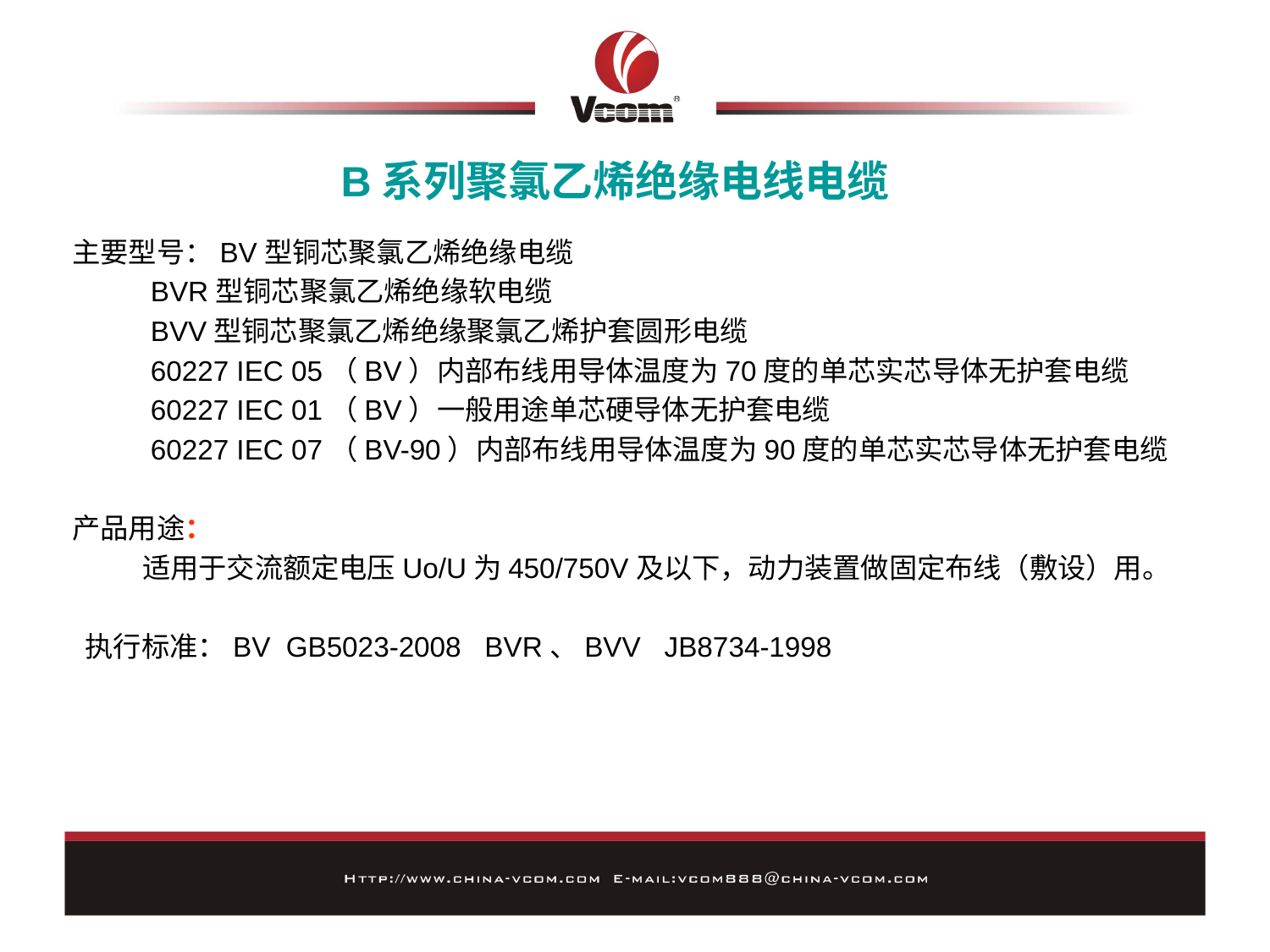

# B系列聚氯乙烯绝缘电线电缆
主要型号：BV型铜芯聚氯乙烯绝缘电缆
          BVR型铜芯聚氯乙烯绝缘软电缆
          BVV型铜芯聚氯乙烯绝缘聚氯乙烯护套圆形电缆
          60227 IEC 05（BV）内部布线用导体温度为70度的单芯实芯导体无护套电缆
          60227 IEC 01（BV）一般用途单芯硬导体无护套电缆
          60227 IEC 07（BV-90）内部布线用导体温度为90度的单芯实芯导体无护套电缆

产品用途：
          适用于交流额定电压Uo/U为450/750V及以下，动力装置做固定布线（敷设）用。

 执行标准：BV  GB5023-2008   BVR、BVV   JB8734-1998